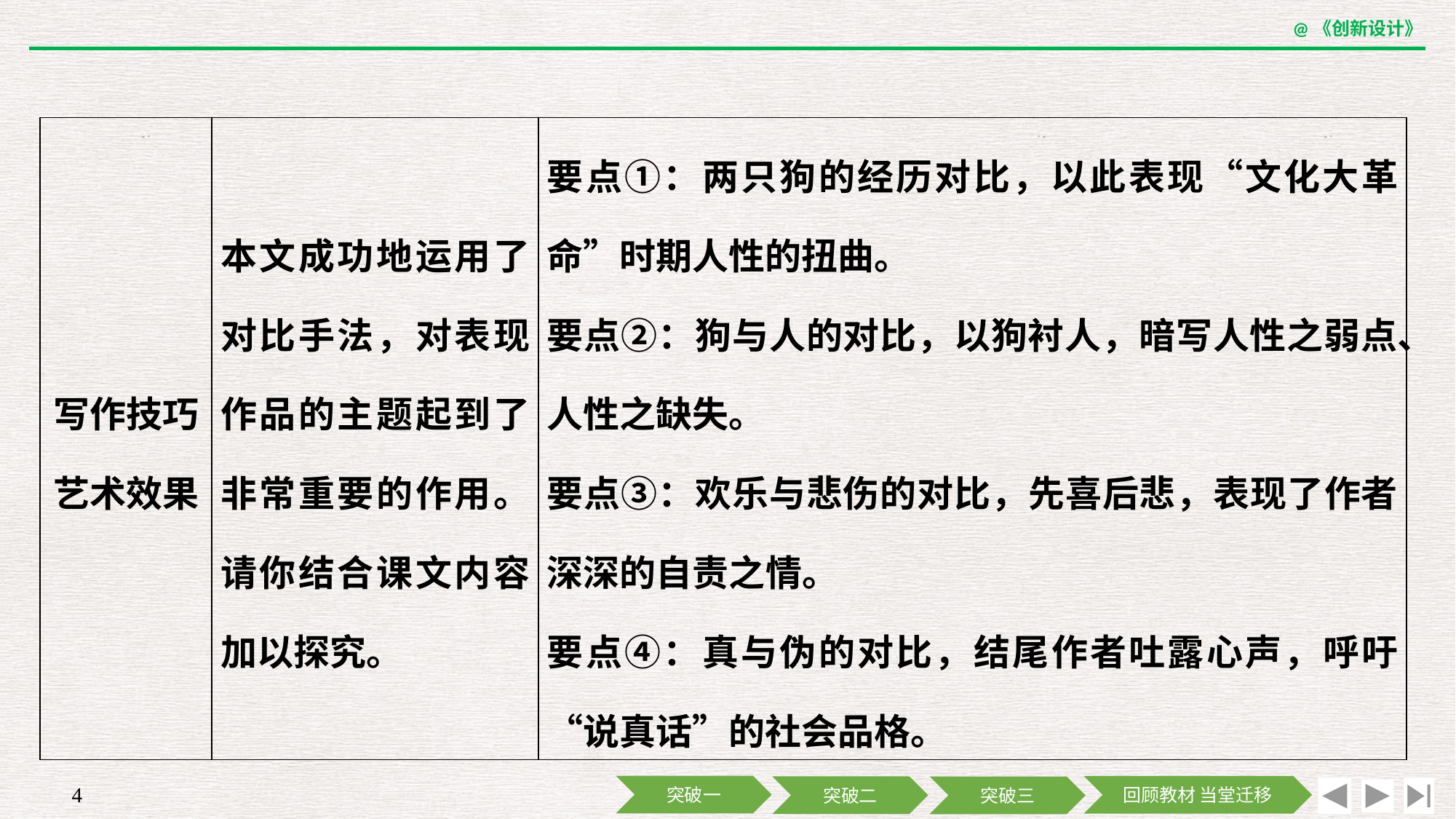

| 写作技巧 艺术效果 | 本文成功地运用了对比手法，对表现作品的主题起到了非常重要的作用。请你结合课文内容加以探究。 | 要点①：两只狗的经历对比，以此表现“文化大革命”时期人性的扭曲。 要点②：狗与人的对比，以狗衬人，暗写人性之弱点、人性之缺失。 要点③：欢乐与悲伤的对比，先喜后悲，表现了作者深深的自责之情。 要点④：真与伪的对比，结尾作者吐露心声，呼吁“说真话”的社会品格。 |
| --- | --- | --- |